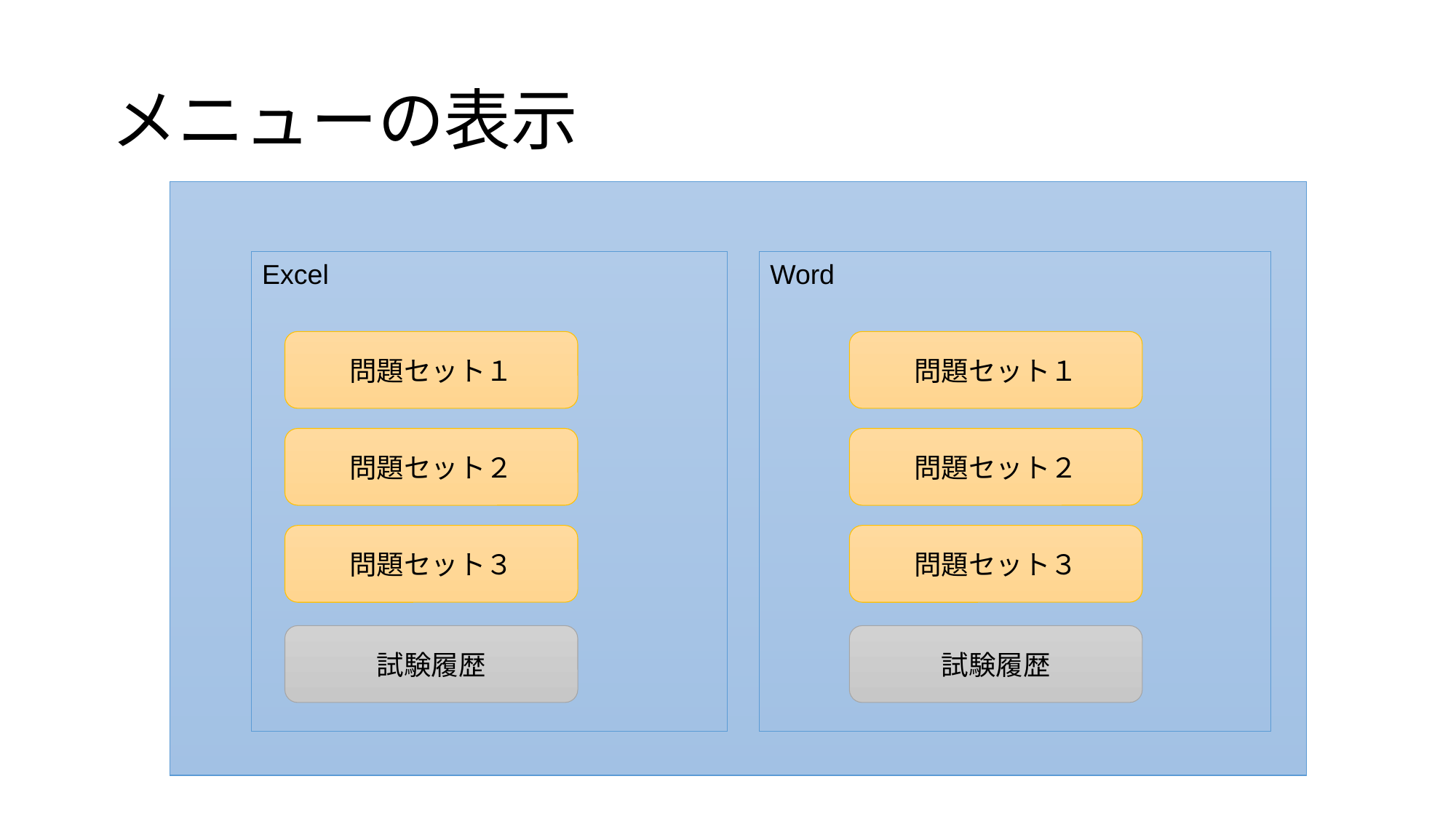

# メニューの表示

Excel
Word
問題セット１
問題セット１
問題セット２
問題セット２
問題セット３
問題セット３
試験履歴
試験履歴